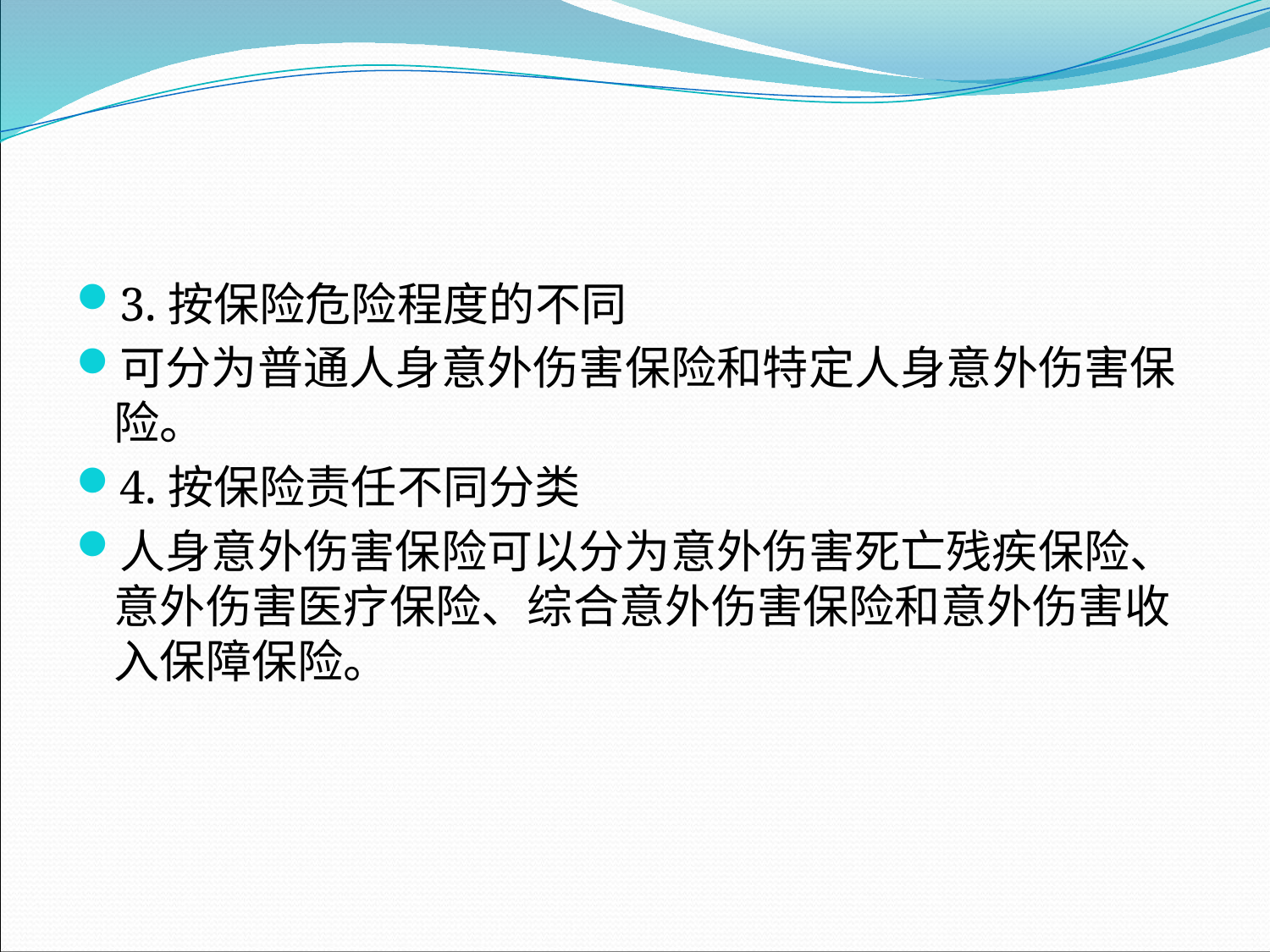

#
3.按保险危险程度的不同
可分为普通人身意外伤害保险和特定人身意外伤害保险。
4.按保险责任不同分类
人身意外伤害保险可以分为意外伤害死亡残疾保险、意外伤害医疗保险、综合意外伤害保险和意外伤害收入保障保险。